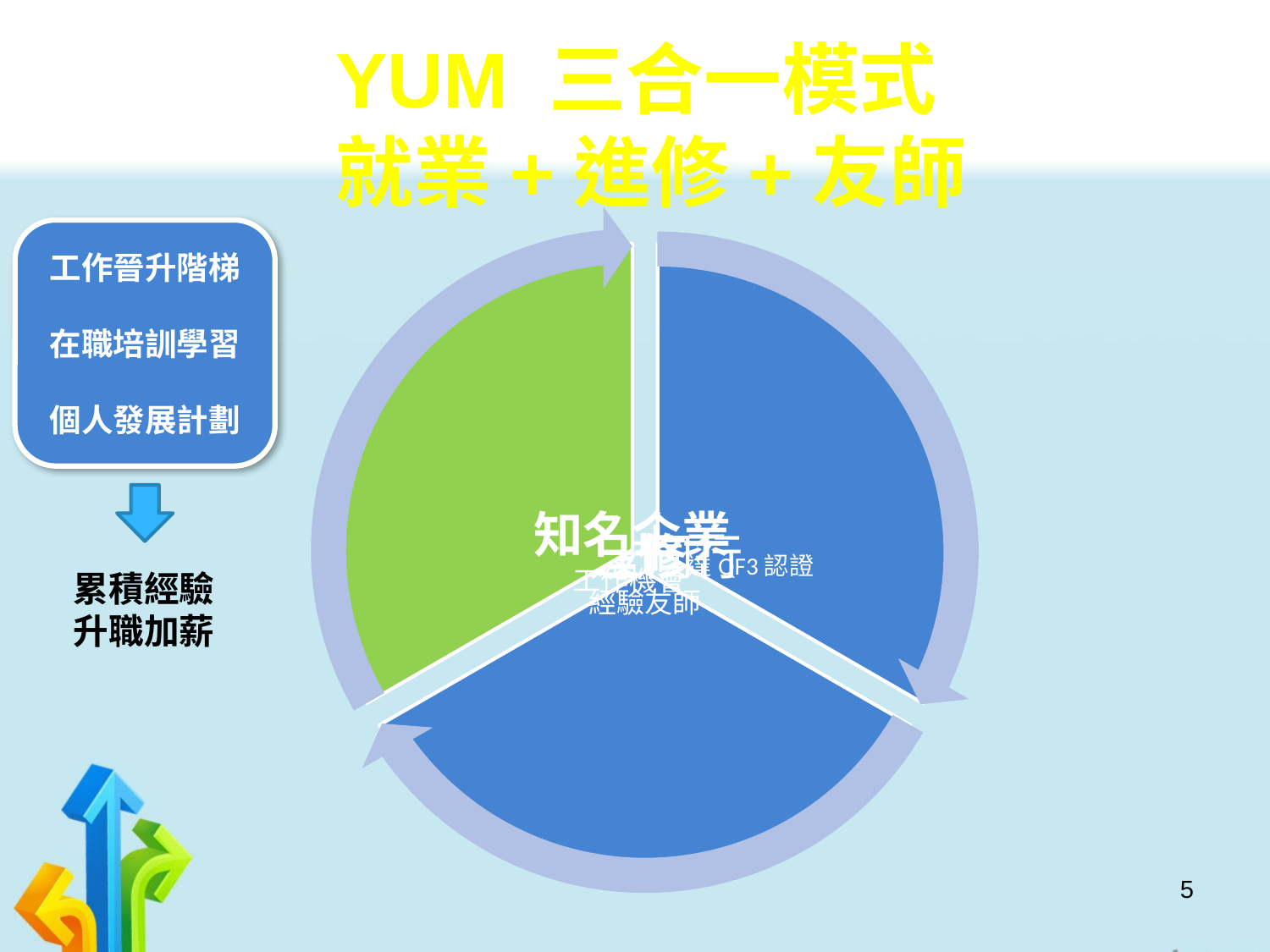

YUM 三合一模式
就業+進修+友師
#

資助進修達QF3認證

師友同行
經驗友師
知名企業
工作機會
工作晉升階梯

在職培訓學習

個人發展計劃

累積經驗
升職加薪
5